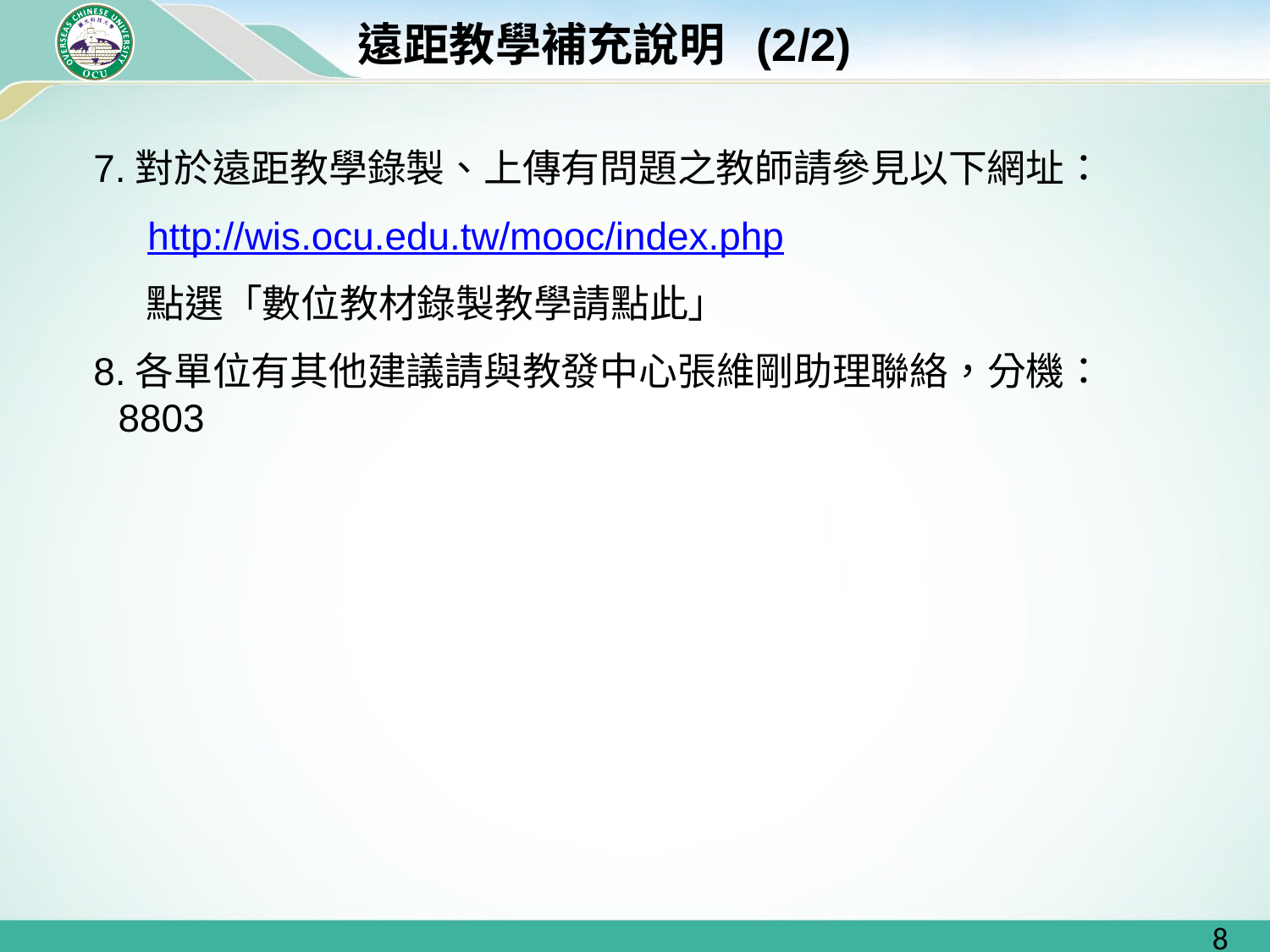

# 遠距教學補充說明  (2/2)

7.對於遠距教學錄製、上傳有問題之教師請參見以下網址：
     http://wis.ocu.edu.tw/mooc/index.php
     點選「數位教材錄製教學請點此」
8.各單位有其他建議請與教發中心張維剛助理聯絡，分機：8803
8